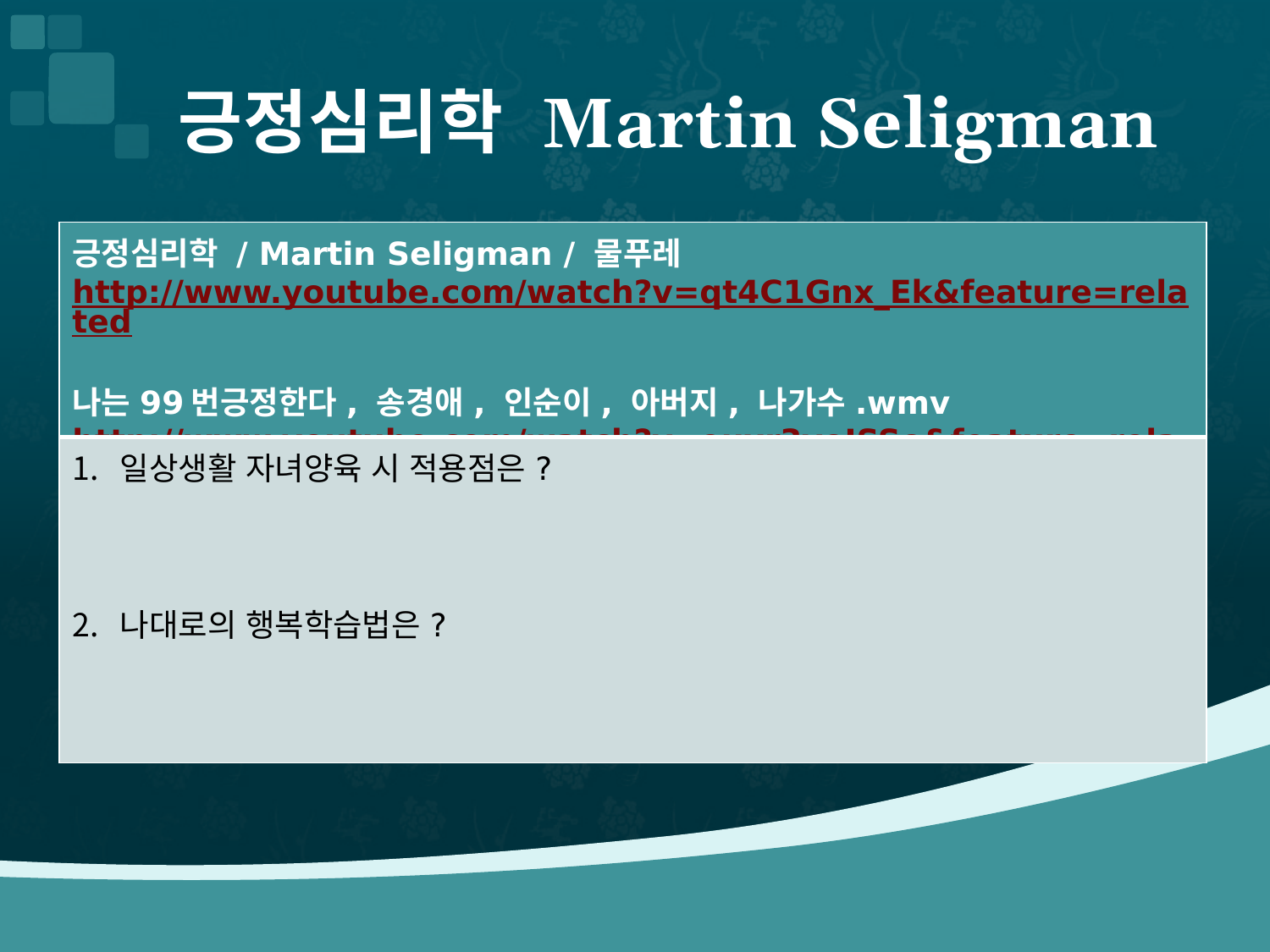

# 긍정심리학 Martin Seligman
| 긍정심리학 / Martin Seligman / 물푸레 http://www.youtube.com/watch?v=qt4C1Gnx\_Ek&feature=related 나는99번긍정한다, 송경애, 인순이, 아버지, 나가수.wmv http://www.youtube.com/watch?v=euxr3voJSSo&feature=related |
| --- |
| 일상생활 자녀양육 시 적용점은? 나대로의 행복학습법은? |